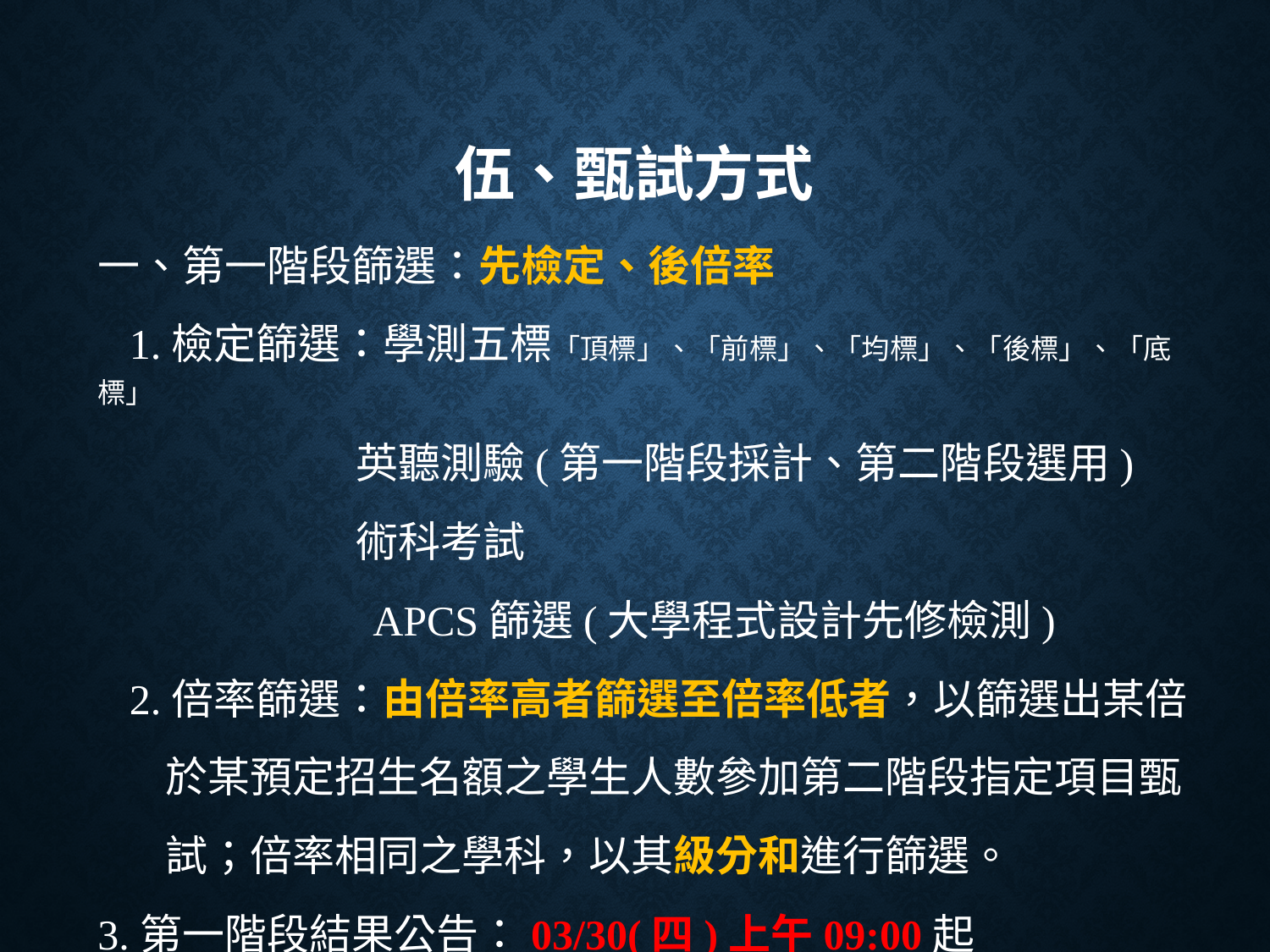

# 伍、甄試方式
一、第一階段篩選：先檢定、後倍率
   1.檢定篩選：學測五標「頂標」、「前標」、「均標」、「後標」、「底標」
                          英聽測驗(第一階段採計、第二階段選用)
                          術科考試
                          APCS篩選(大學程式設計先修檢測)
   2.倍率篩選：由倍率高者篩選至倍率低者，以篩選出某倍
      於某預定招生名額之學生人數參加第二階段指定項目甄
      試；倍率相同之學科，以其級分和進行篩選。
3.第一階段結果公告：03/30(四)上午09:00起